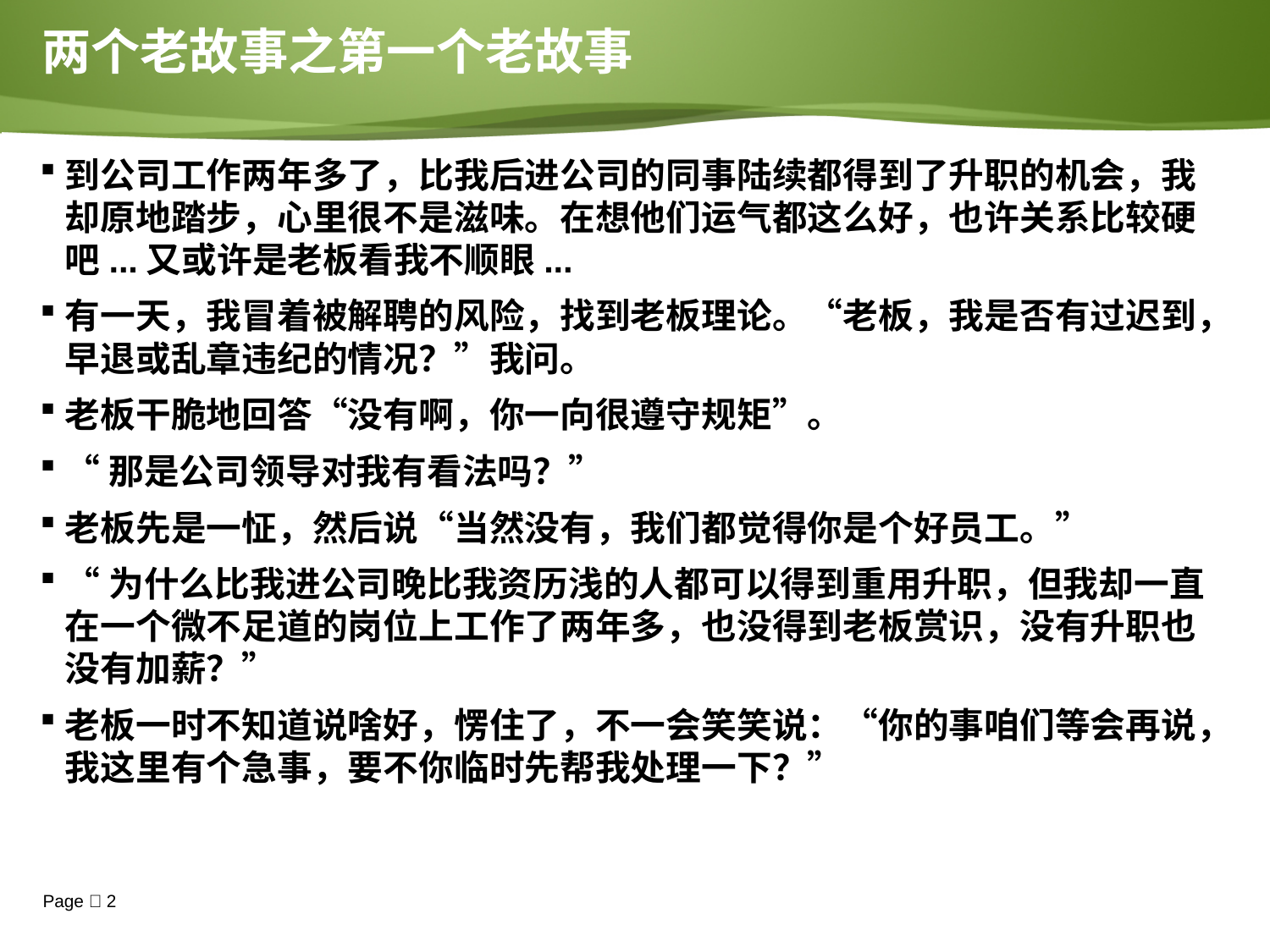

两个老故事之第一个老故事
# 到公司工作两年多了，比我后进公司的同事陆续都得到了升职的机会，我却原地踏步，心里很不是滋味。在想他们运气都这么好，也许关系比较硬吧...又或许是老板看我不顺眼...
有一天，我冒着被解聘的风险，找到老板理论。“老板，我是否有过迟到，早退或乱章违纪的情况？”我问。
老板干脆地回答“没有啊，你一向很遵守规矩”。
“那是公司领导对我有看法吗？”
老板先是一怔，然后说“当然没有，我们都觉得你是个好员工。”
“为什么比我进公司晚比我资历浅的人都可以得到重用升职，但我却一直在一个微不足道的岗位上工作了两年多，也没得到老板赏识，没有升职也没有加薪？”
老板一时不知道说啥好，愣住了，不一会笑笑说：“你的事咱们等会再说，我这里有个急事，要不你临时先帮我处理一下？”